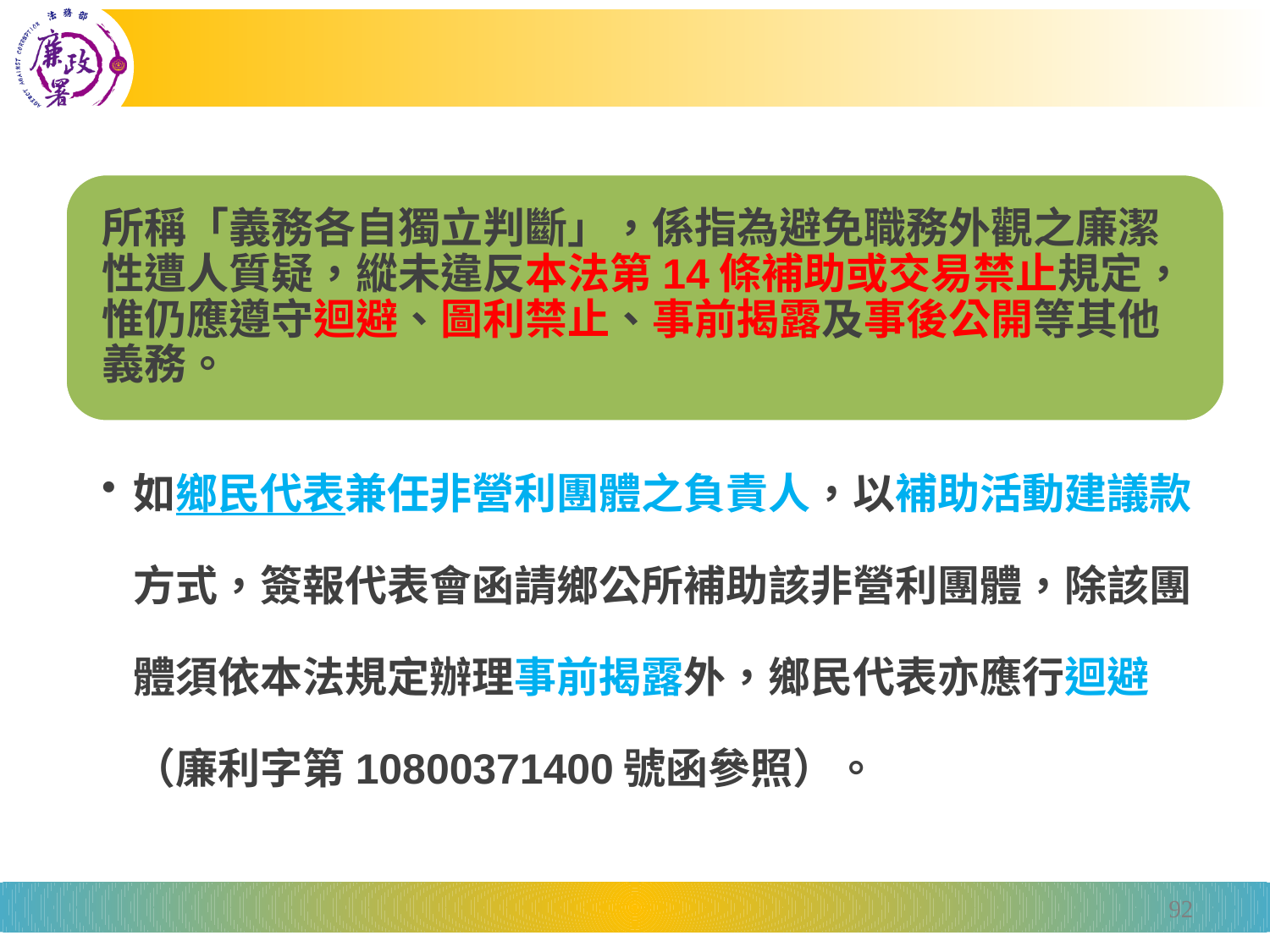

#
所稱「義務各自獨立判斷」，係指避免其職務外觀之廉潔性遭人質疑，即使未違反本法第14條禁止補助或交易之規定，惟仍應遵守迴避、禁止圖利、事前揭露及事後公開等義務。
如鄉民代表兼任非營利團體之負責人，以補助活動建議款方式，簽報代表會函請鄉公所補助該非營利團體，除該團體須依本法規定辦理事前揭露外，鄉民代表亦應自行迴避（廉利字第10800371400號函參照）。
所稱「義務各自獨立判斷」，係指為避免職務外觀之廉潔性遭人質疑，縱未違反本法第14條補助或交易禁止規定，惟仍應遵守迴避、圖利禁止、事前揭露及事後公開等其他義務。
如鄉民代表兼任非營利團體之負責人，以補助活動建議款方式，簽報代表會函請鄉公所補助該非營利團體，除該團體須依本法規定辦理事前揭露外，鄉民代表亦應行迴避（廉利字第10800371400號函參照）。
92